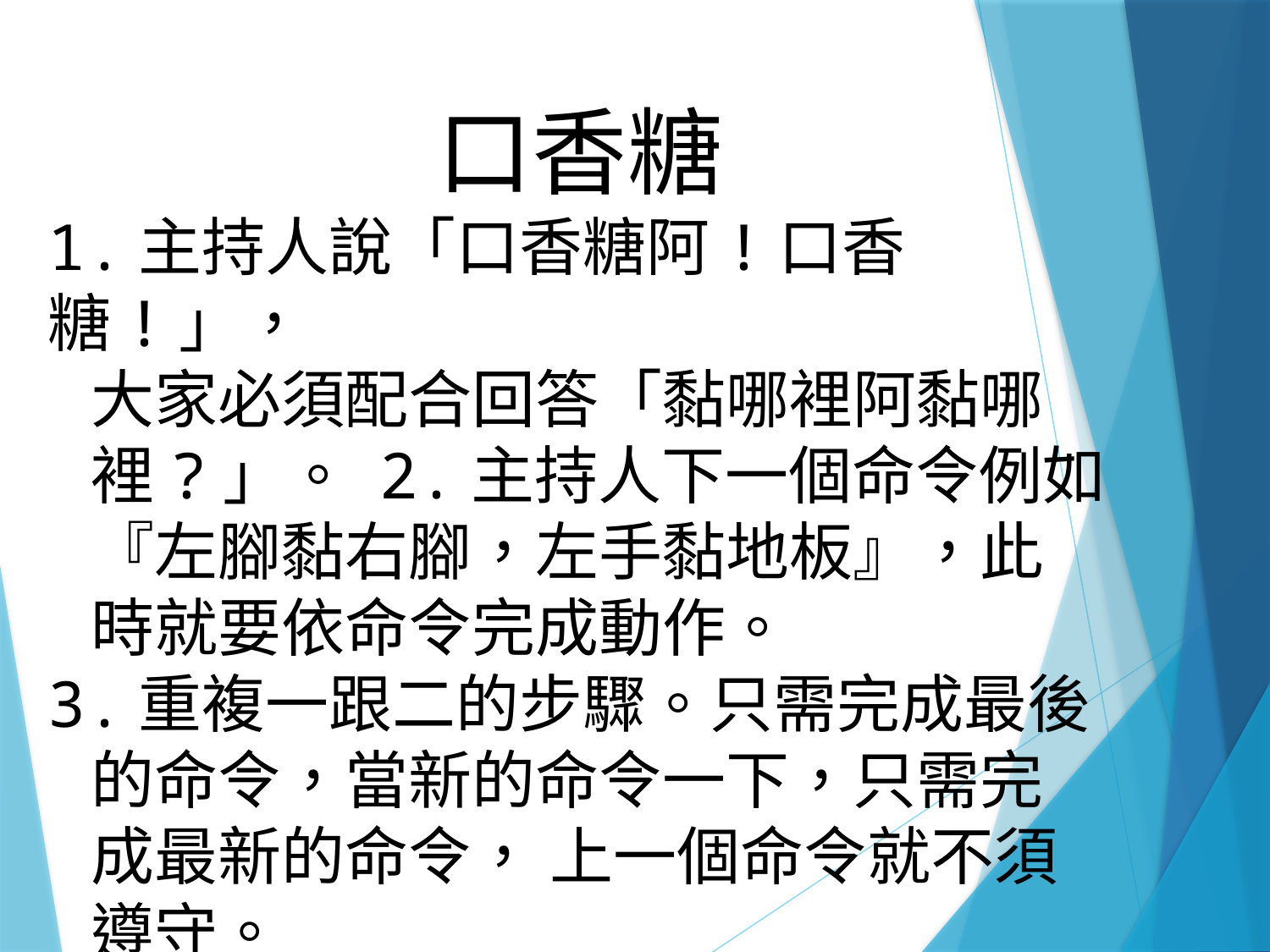

口香糖
1.主持人說「口香糖阿!口香糖!」，
  大家必須配合回答「黏哪裡阿黏哪
  裡?」。 2.主持人下一個命令例如
  『左腳黏右腳，左手黏地板』，此
  時就要依命令完成動作。
3.重複一跟二的步驟。只需完成最後
  的命令，當新的命令一下，只需完
  成最新的命令， 上一個命令就不須
  遵守。